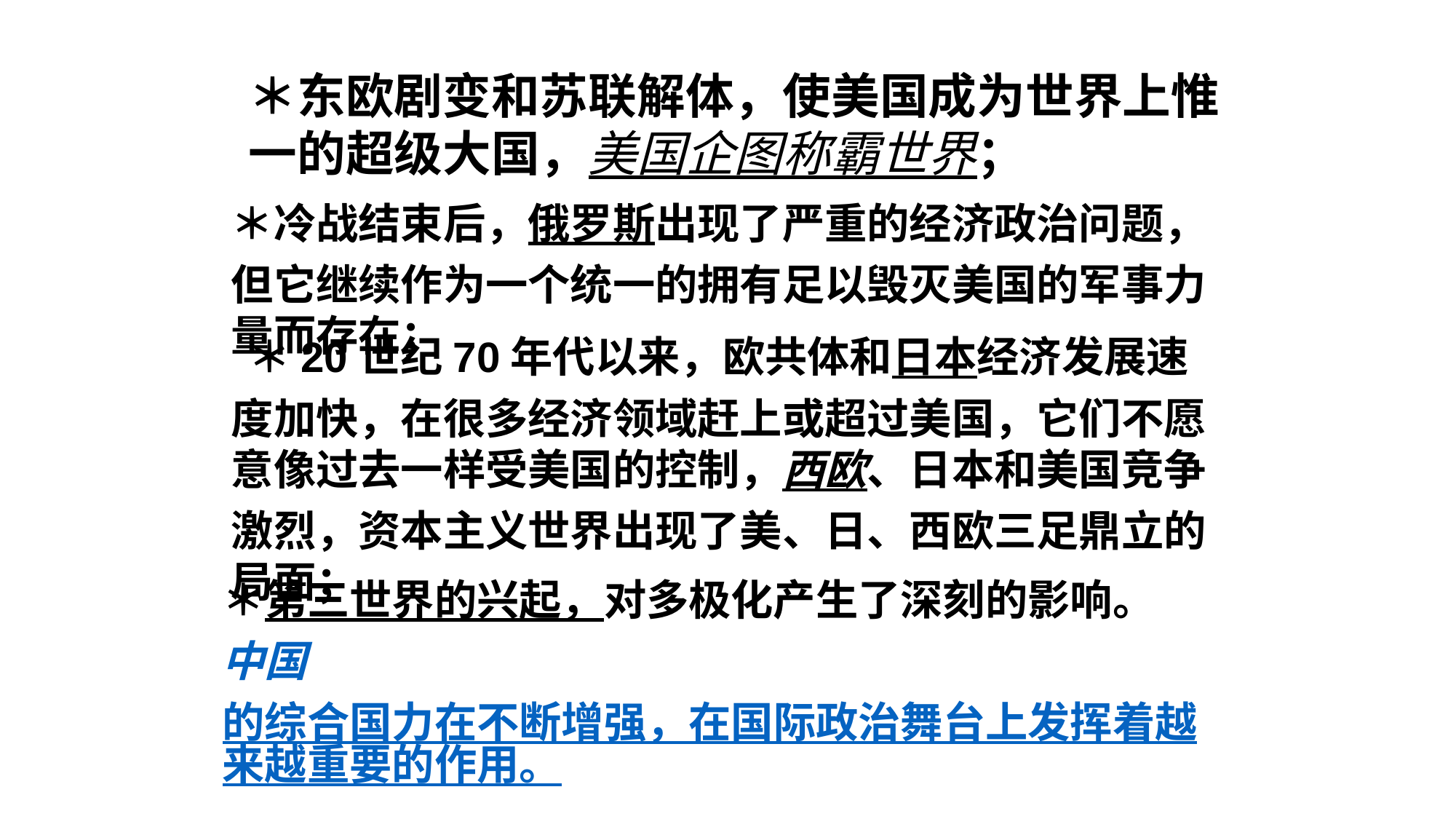

＊东欧剧变和苏联解体，使美国成为世界上惟一的超级大国，美国企图称霸世界；
＊冷战结束后，俄罗斯出现了严重的经济政治问题，但它继续作为一个统一的拥有足以毁灭美国的军事力量而存在；
 ＊20世纪70年代以来，欧共体和日本经济发展速度加快，在很多经济领域赶上或超过美国，它们不愿意像过去一样受美国的控制，西欧、日本和美国竞争激烈，资本主义世界出现了美、日、西欧三足鼎立的局面；
＊第三世界的兴起，对多极化产生了深刻的影响。中国的综合国力在不断增强，在国际政治舞台上发挥着越来越重要的作用。